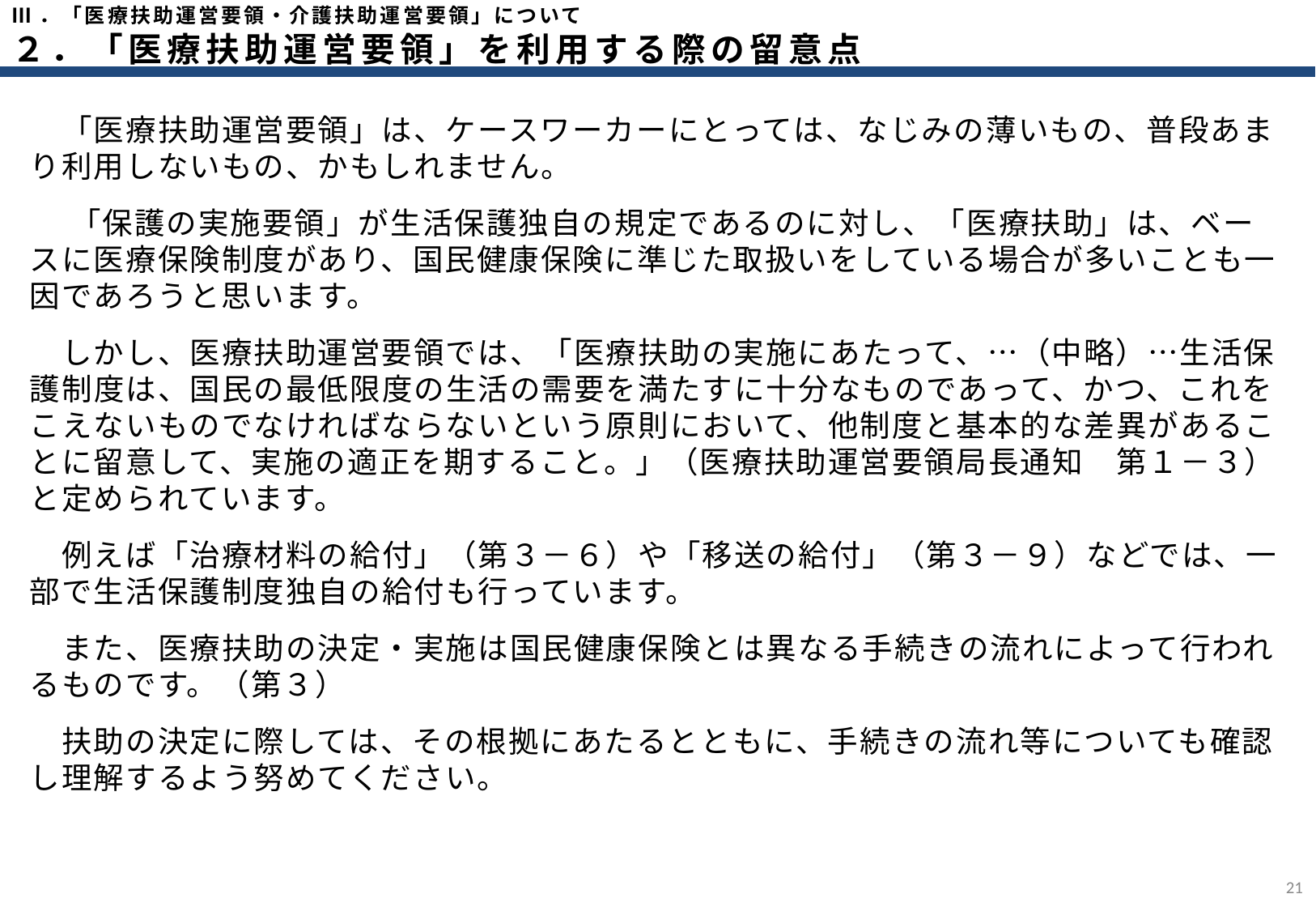

Ⅲ．「医療扶助運営要領・介護扶助運営要領」について
２．「医療扶助運営要領」を利用する際の留意点
　「医療扶助運営要領」は、ケースワーカーにとっては、なじみの薄いもの、普段あまり利用しないもの、かもしれません。
　 「保護の実施要領」が生活保護独自の規定であるのに対し、「医療扶助」は、ベースに医療保険制度があり、国民健康保険に準じた取扱いをしている場合が多いことも一因であろうと思います。
　しかし、医療扶助運営要領では、「医療扶助の実施にあたって、…（中略）…生活保護制度は、国民の最低限度の生活の需要を満たすに十分なものであって、かつ、これをこえないものでなければならないという原則において、他制度と基本的な差異があることに留意して、実施の適正を期すること。」（医療扶助運営要領局長通知　第１－３）と定められています。
　例えば「治療材料の給付」（第３－６）や「移送の給付」（第３－９）などでは、一部で生活保護制度独自の給付も行っています。
　また、医療扶助の決定・実施は国民健康保険とは異なる手続きの流れによって行われるものです。（第３）
　扶助の決定に際しては、その根拠にあたるとともに、手続きの流れ等についても確認し理解するよう努めてください。
21